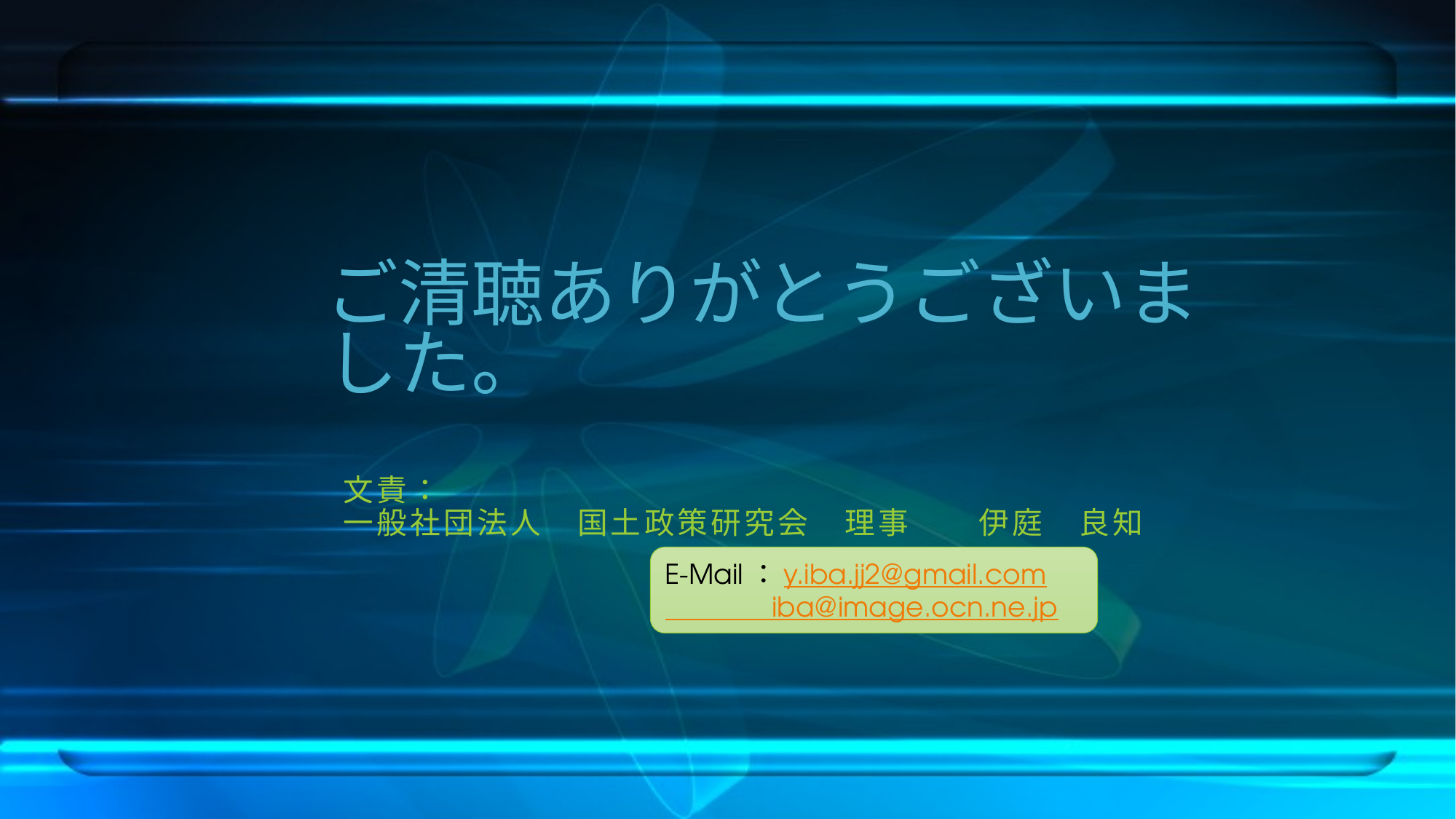

# ご清聴ありがとうございました。
文責：
一般社団法人　国土政策研究会　理事　　伊庭　良知

E-Mail：y.iba.jj2@gmail.com
              iba@image.ocn.ne.jp